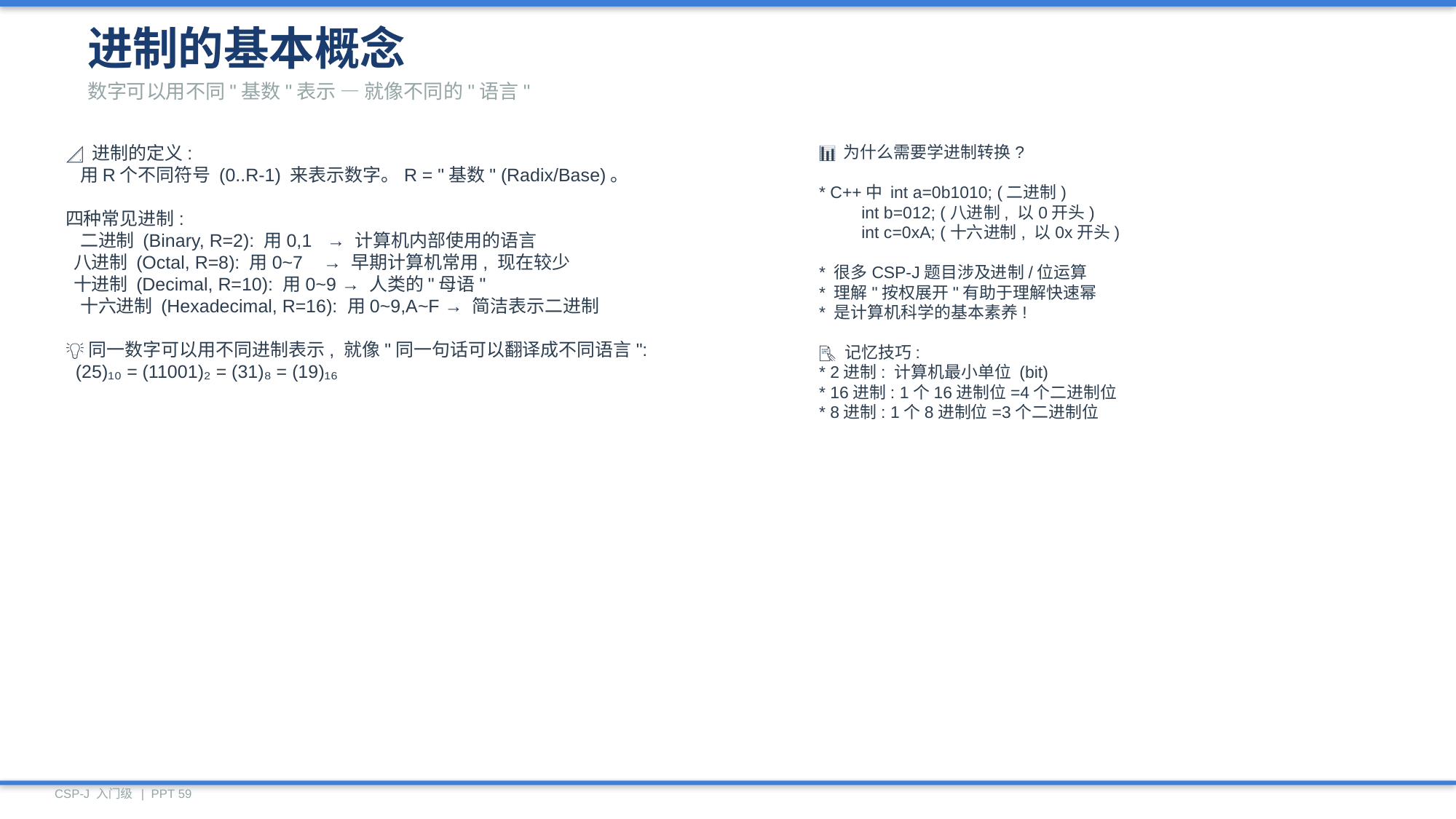

进制的基本概念
数字可以用不同"基数"表示 — 就像不同的"语言"
📐 进制的定义:
  用R个不同符号 (0..R-1) 来表示数字。R = "基数" (Radix/Base)。
四种常见进制:
  二进制 (Binary, R=2): 用0,1   → 计算机内部使用的语言
  八进制 (Octal, R=8): 用0~7    → 早期计算机常用, 现在较少
  十进制 (Decimal, R=10): 用0~9 → 人类的"母语"
  十六进制 (Hexadecimal, R=16): 用0~9,A~F → 简洁表示二进制
💡 同一数字可以用不同进制表示, 就像"同一句话可以翻译成不同语言":
  (25)₁₀ = (11001)₂ = (31)₈ = (19)₁₆
📊 为什么需要学进制转换?
* C++中 int a=0b1010; (二进制)
         int b=012; (八进制, 以0开头)
         int c=0xA; (十六进制, 以0x开头)
* 很多CSP-J题目涉及进制/位运算
* 理解"按权展开"有助于理解快速幂
* 是计算机科学的基本素养!
📝 记忆技巧:
* 2进制: 计算机最小单位 (bit)
* 16进制: 1个16进制位=4个二进制位
* 8进制: 1个8进制位=3个二进制位

CSP-J 入门级  |  PPT 59